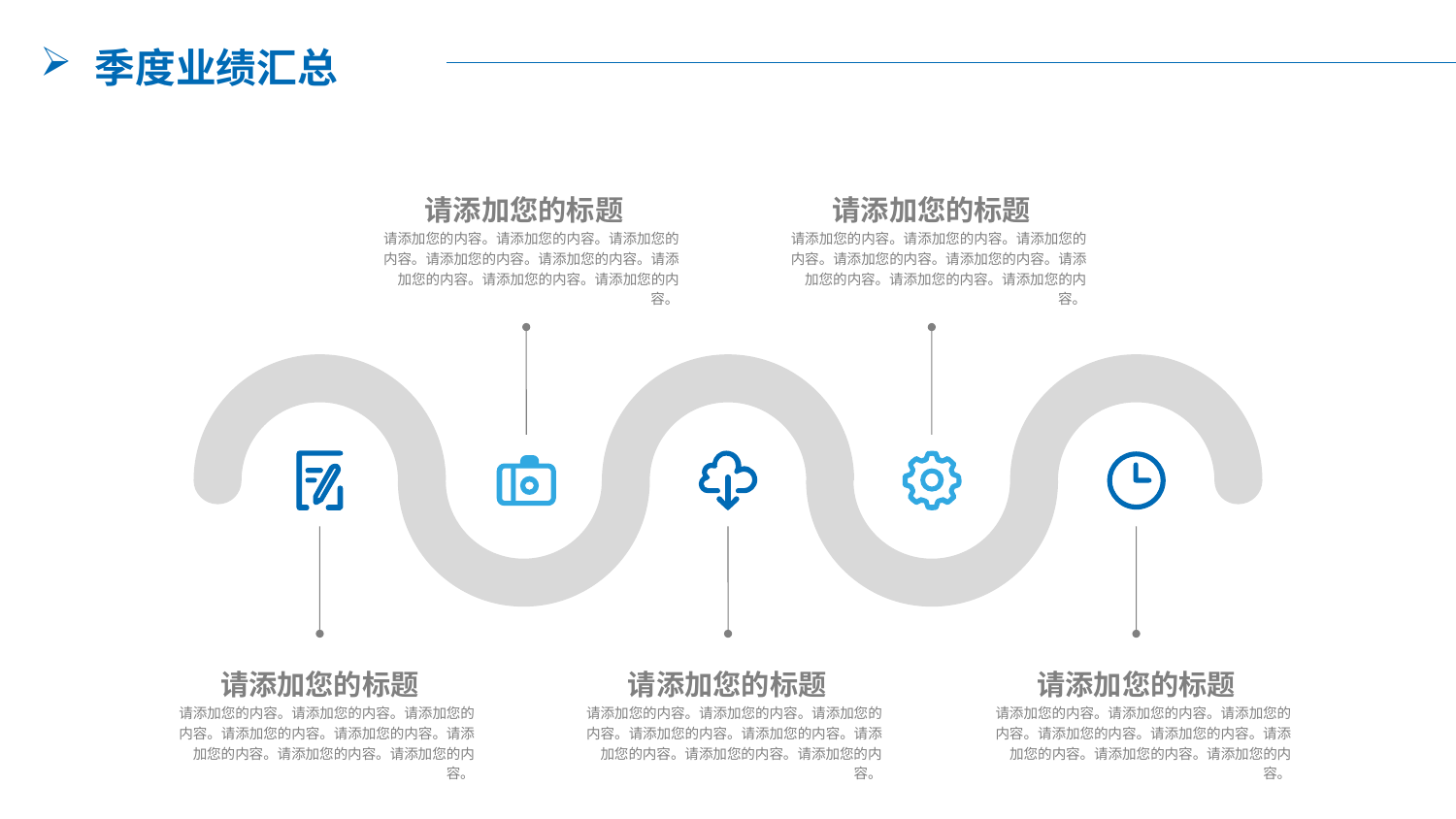

季度业绩汇总
请添加您的标题
请添加您的内容。请添加您的内容。请添加您的内容。请添加您的内容。请添加您的内容。请添加您的内容。请添加您的内容。请添加您的内容。
请添加您的标题
请添加您的内容。请添加您的内容。请添加您的内容。请添加您的内容。请添加您的内容。请添加您的内容。请添加您的内容。请添加您的内容。

请添加您的标题
请添加您的内容。请添加您的内容。请添加您的内容。请添加您的内容。请添加您的内容。请添加您的内容。请添加您的内容。请添加您的内容。
请添加您的标题
请添加您的内容。请添加您的内容。请添加您的内容。请添加您的内容。请添加您的内容。请添加您的内容。请添加您的内容。请添加您的内容。
请添加您的标题
请添加您的内容。请添加您的内容。请添加您的内容。请添加您的内容。请添加您的内容。请添加您的内容。请添加您的内容。请添加您的内容。